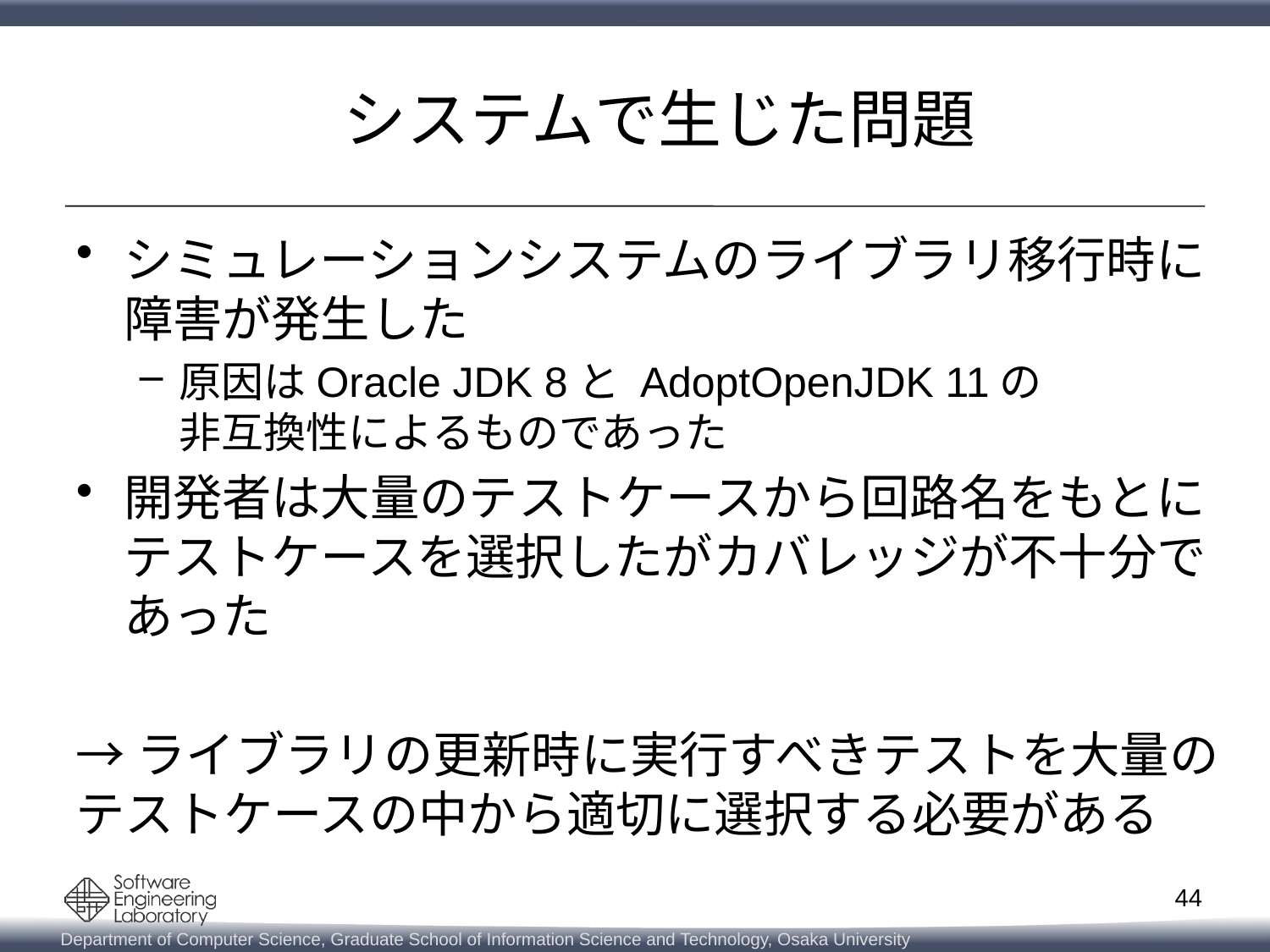

システムで生じた問題
シミュレーションシステムのライブラリ移行時に
障害が発生した
原因はOracle JDK 8と AdoptOpenJDK 11の
非互換性によるものであった
開発者は大量のテストケースから回路名をもとに
テストケースを選択したがカバレッジが不十分であった

→ライブラリの更新時に実行すべきテストを大量の
テストケースの中から適切に選択する必要がある
44